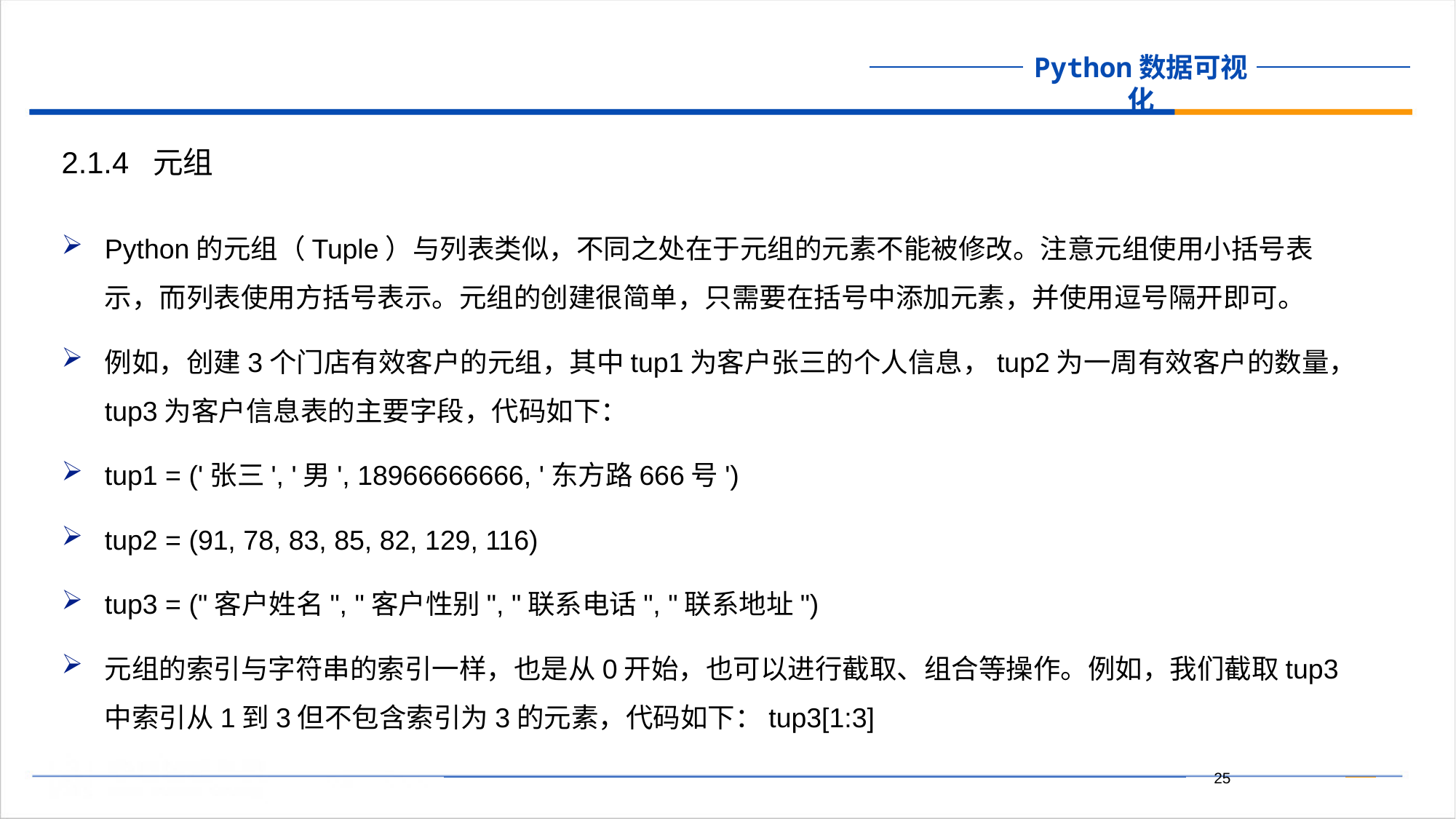

2.1.4  元组
Python的元组（Tuple）与列表类似，不同之处在于元组的元素不能被修改。注意元组使用小括号表示，而列表使用方括号表示。元组的创建很简单，只需要在括号中添加元素，并使用逗号隔开即可。
例如，创建3个门店有效客户的元组，其中tup1为客户张三的个人信息，tup2为一周有效客户的数量，tup3为客户信息表的主要字段，代码如下：
tup1 = ('张三', '男', 18966666666, '东方路666号')
tup2 = (91, 78, 83, 85, 82, 129, 116)
tup3 = ("客户姓名", "客户性别", "联系电话", "联系地址")
元组的索引与字符串的索引一样，也是从0开始，也可以进行截取、组合等操作。例如，我们截取tup3中索引从1到3但不包含索引为3的元素，代码如下：tup3[1:3]